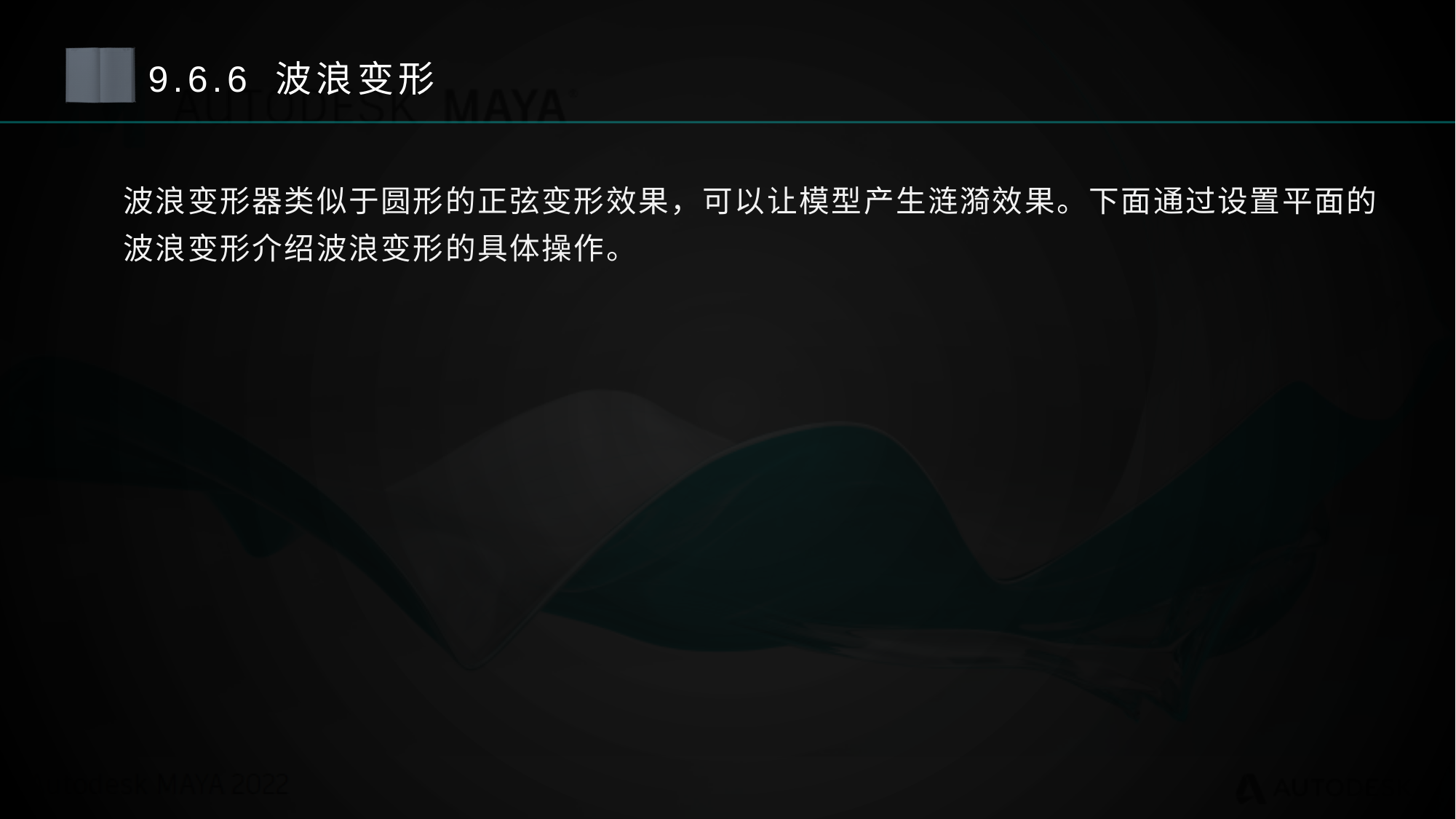

9.6.6 波浪变形
波浪变形器类似于圆形的正弦变形效果，可以让模型产生涟漪效果。下面通过设置平面的波浪变形介绍波浪变形的具体操作。